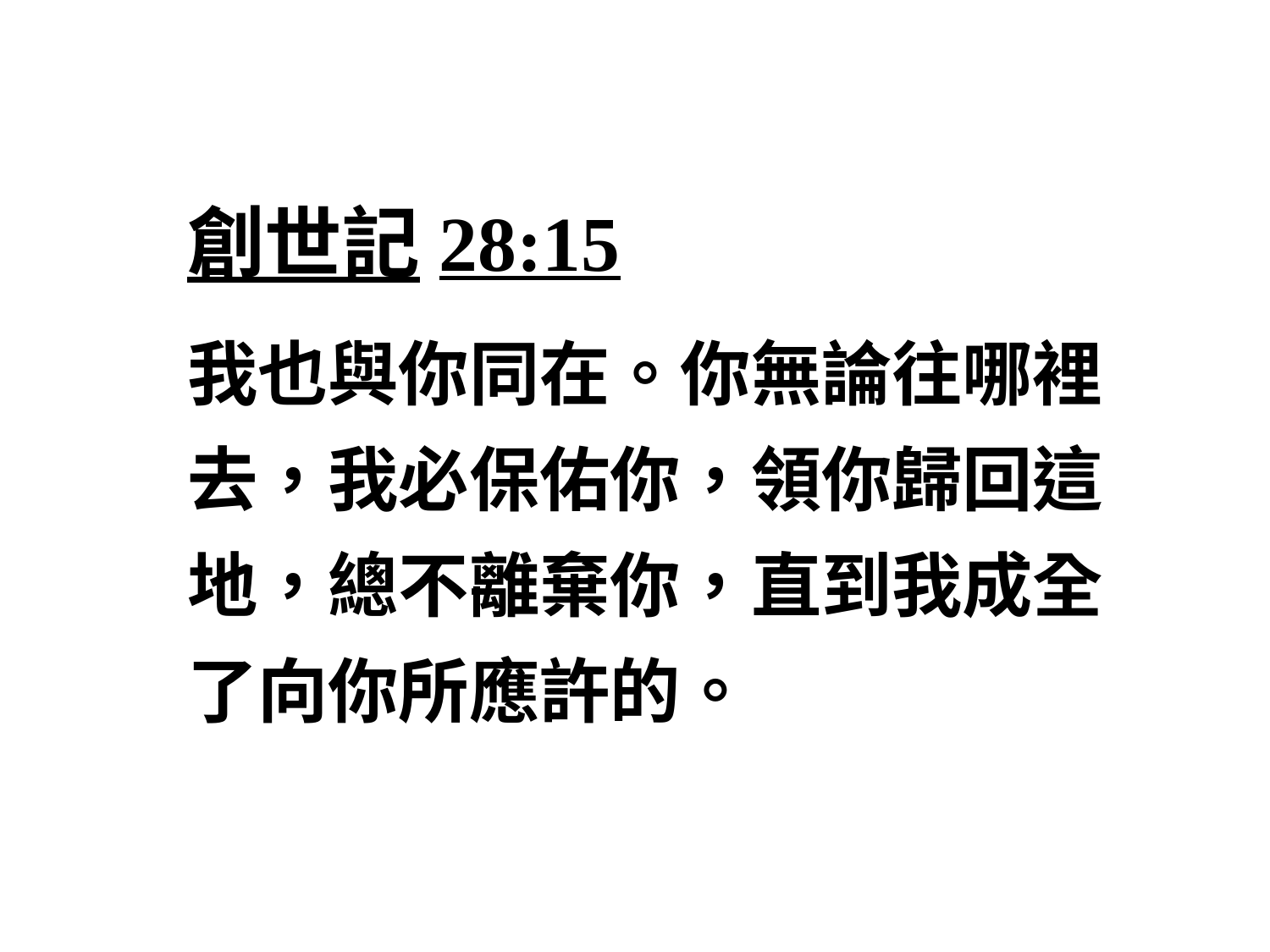

創世記28:15

我也與你同在。你無論往哪裡去，我必保佑你，領你歸回這地，總不離棄你，直到我成全了向你所應許的。